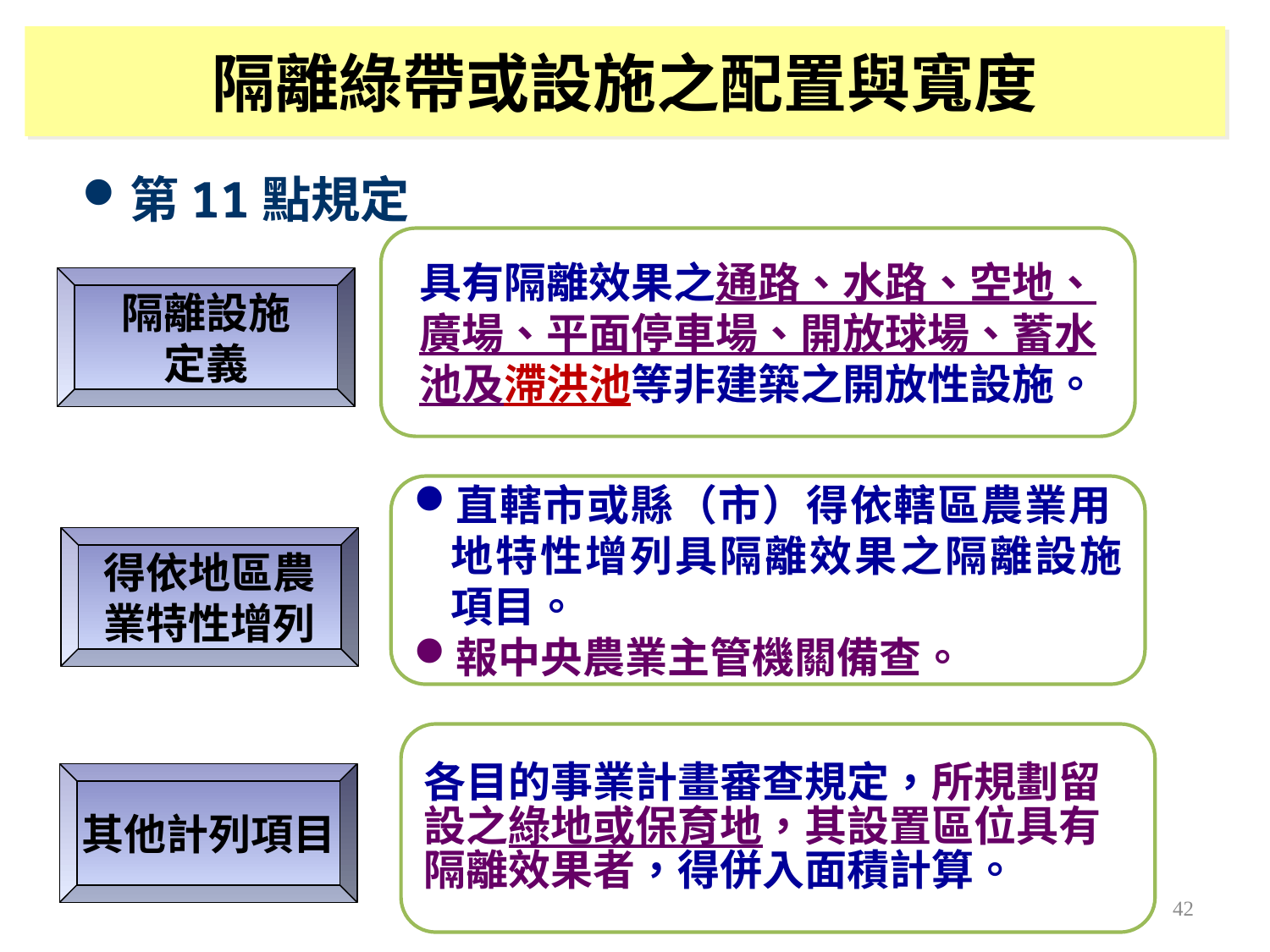

隔離綠帶或設施之配置與寬度

第11點規定
具有隔離效果之通路、水路、空地、廣場、平面停車場、開放球場、蓄水池及滯洪池等非建築之開放性設施。
隔離設施
定義
直轄市或縣（市）得依轄區農業用  地特性增列具隔離效果之隔離設施項目。
報中央農業主管機關備查。
得依地區農業特性增列
各目的事業計畫審查規定，所規劃留設之綠地或保育地，其設置區位具有隔離效果者，得併入面積計算。
其他計列項目
42